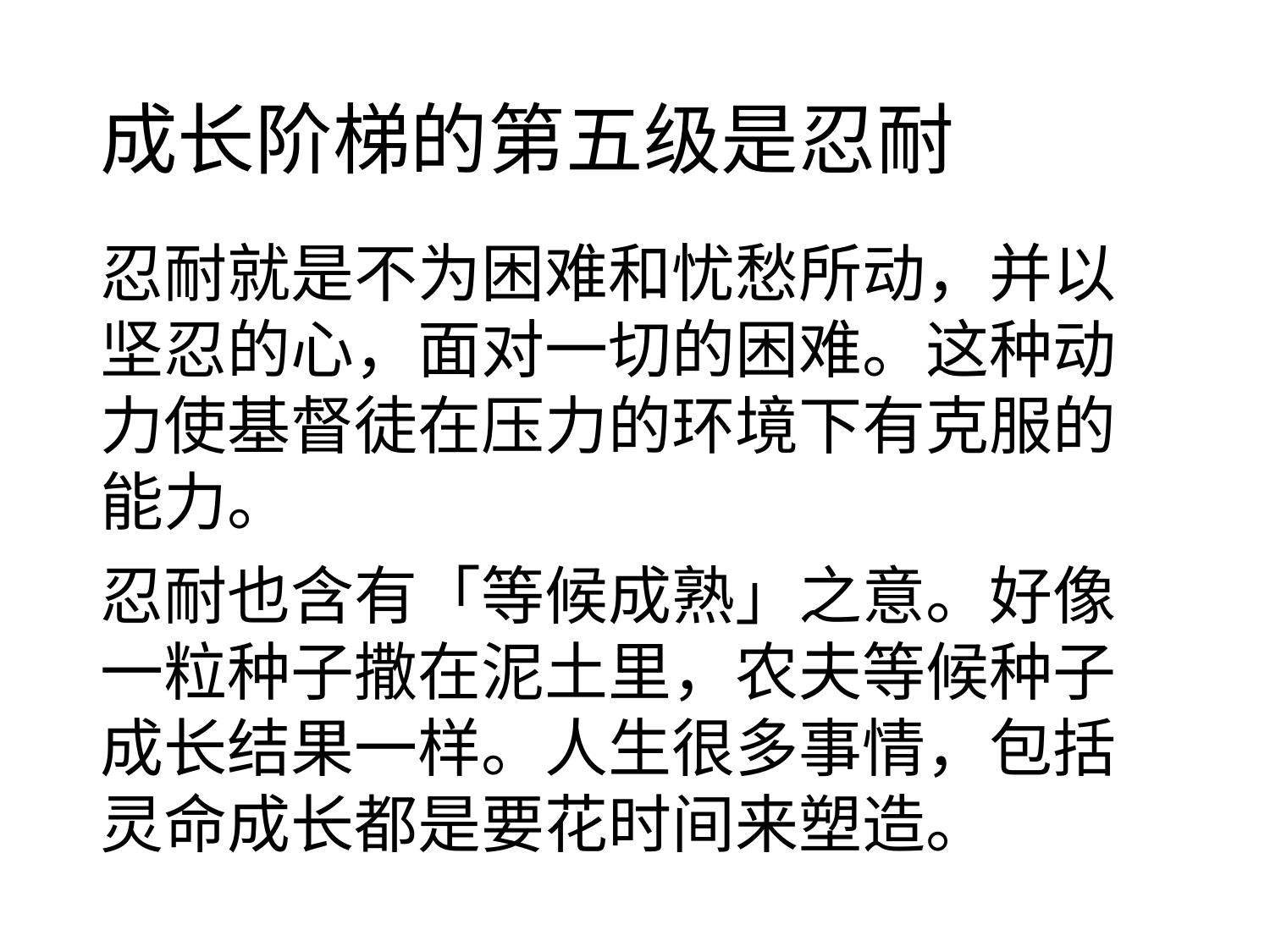

# 成长阶梯的第五级是忍耐
忍耐就是不为困难和忧愁所动，并以坚忍的心，面对一切的困难。这种动力使基督徒在压力的环境下有克服的能力。
忍耐也含有「等候成熟」之意。好像一粒种子撒在泥土里，农夫等候种子成长结果一样。人生很多事情，包括灵命成长都是要花时间来塑造。